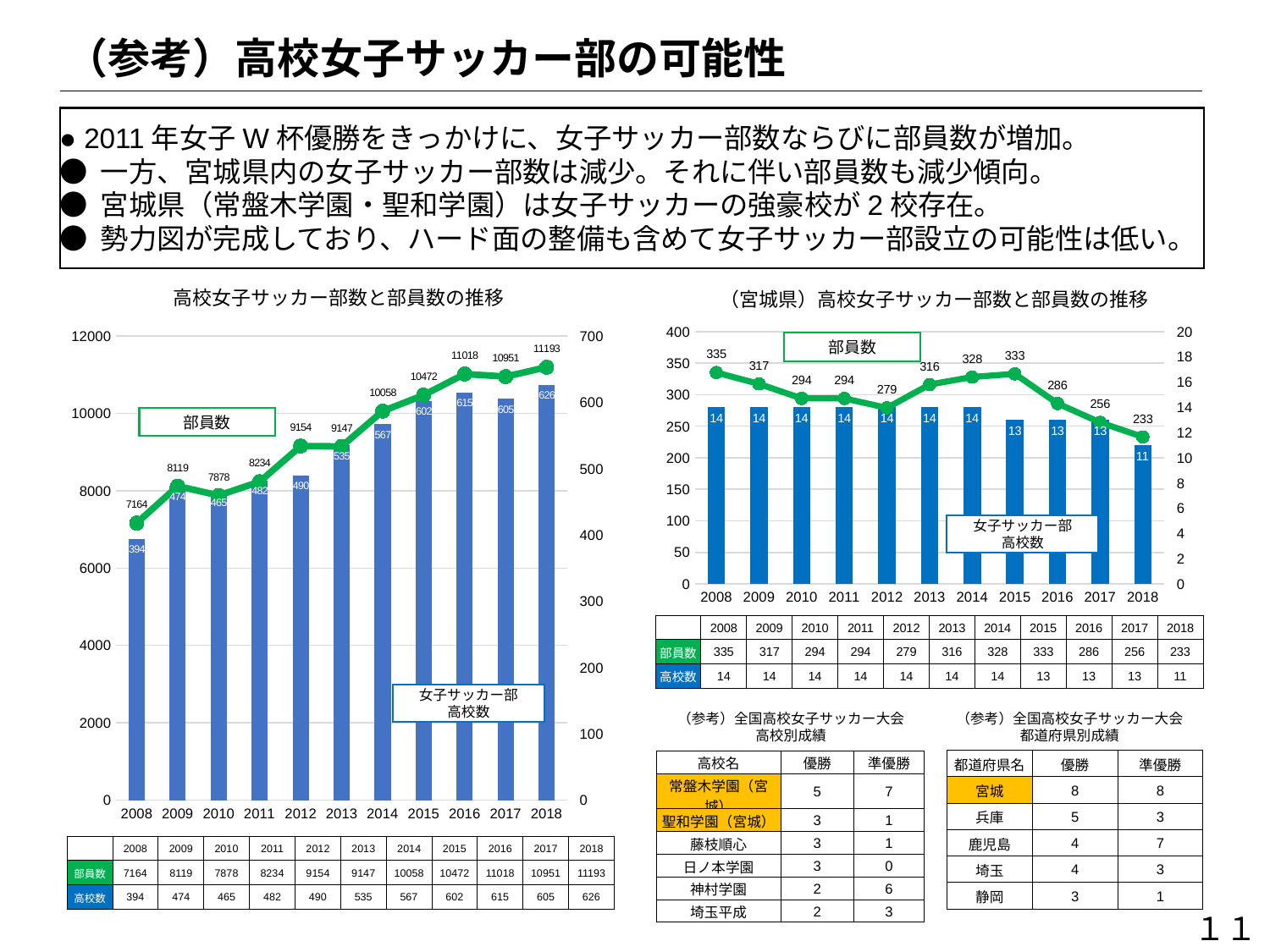

（参考）高校女子サッカー部の可能性

● 2011年女子W杯優勝をきっかけに、女子サッカー部数ならびに部員数が増加。
● 一方、宮城県内の女子サッカー部数は減少。それに伴い部員数も減少傾向。
● 宮城県（常盤木学園・聖和学園）は女子サッカーの強豪校が2校存在。
● 勢力図が完成しており、ハード面の整備も含めて女子サッカー部設立の可能性は低い。
高校女子サッカー部数と部員数の推移
（宮城県）高校女子サッカー部数と部員数の推移

### Chart

| Category | 高校数 | 部員数 |
|---|---|---|
| 2008 | 394.0 | 7164.0 |
| 2009 | 474.0 | 8119.0 |
| 2010 | 465.0 | 7878.0 |
| 2011 | 482.0 | 8234.0 |
| 2012 | 490.0 | 9154.0 |
| 2013 | 535.0 | 9147.0 |
| 2014 | 567.0 | 10058.0 |
| 2015 | 602.0 | 10472.0 |
| 2016 | 615.0 | 11018.0 |
| 2017 | 605.0 | 10951.0 |
| 2018 | 626.0 | 11193.0 |

### Chart

| Category | 高校数 | 部員数 |
|---|---|---|
| 2008 | 14.0 | 335.0 |
| 2009 | 14.0 | 317.0 |
| 2010 | 14.0 | 294.0 |
| 2011 | 14.0 | 294.0 |
| 2012 | 14.0 | 279.0 |
| 2013 | 14.0 | 316.0 |
| 2014 | 14.0 | 328.0 |
| 2015 | 13.0 | 333.0 |
| 2016 | 13.0 | 286.0 |
| 2017 | 13.0 | 256.0 |
| 2018 | 11.0 | 233.0 |
部員数
部員数
女子サッカー部
高校数
|  | 2008 | 2009 | 2010 | 2011 | 2012 | 2013 | 2014 | 2015 | 2016 | 2017 | 2018 |
| --- | --- | --- | --- | --- | --- | --- | --- | --- | --- | --- | --- |
| 部員数 | 335 | 317 | 294 | 294 | 279 | 316 | 328 | 333 | 286 | 256 | 233 |
| 高校数 | 14 | 14 | 14 | 14 | 14 | 14 | 14 | 13 | 13 | 13 | 11 |
女子サッカー部
高校数
（参考）全国高校女子サッカー大会
高校別成績
（参考）全国高校女子サッカー大会
都道府県別成績
| 都道府県名 | 優勝 | 準優勝 |
| --- | --- | --- |
| 宮城 | 8 | 8 |
| 兵庫 | 5 | 3 |
| 鹿児島 | 4 | 7 |
| 埼玉 | 4 | 3 |
| 静岡 | 3 | 1 |
| 高校名 | 優勝 | 準優勝 |
| --- | --- | --- |
| 常盤木学園（宮城） | 5 | 7 |
| 聖和学園（宮城） | 3 | 1 |
| 藤枝順心 | 3 | 1 |
| 日ノ本学園 | 3 | 0 |
| 神村学園 | 2 | 6 |
| 埼玉平成 | 2 | 3 |
|  | 2008 | 2009 | 2010 | 2011 | 2012 | 2013 | 2014 | 2015 | 2016 | 2017 | 2018 |
| --- | --- | --- | --- | --- | --- | --- | --- | --- | --- | --- | --- |
| 部員数 | 7164 | 8119 | 7878 | 8234 | 9154 | 9147 | 10058 | 10472 | 11018 | 10951 | 11193 |
| 高校数 | 394 | 474 | 465 | 482 | 490 | 535 | 567 | 602 | 615 | 605 | 626 |
１１